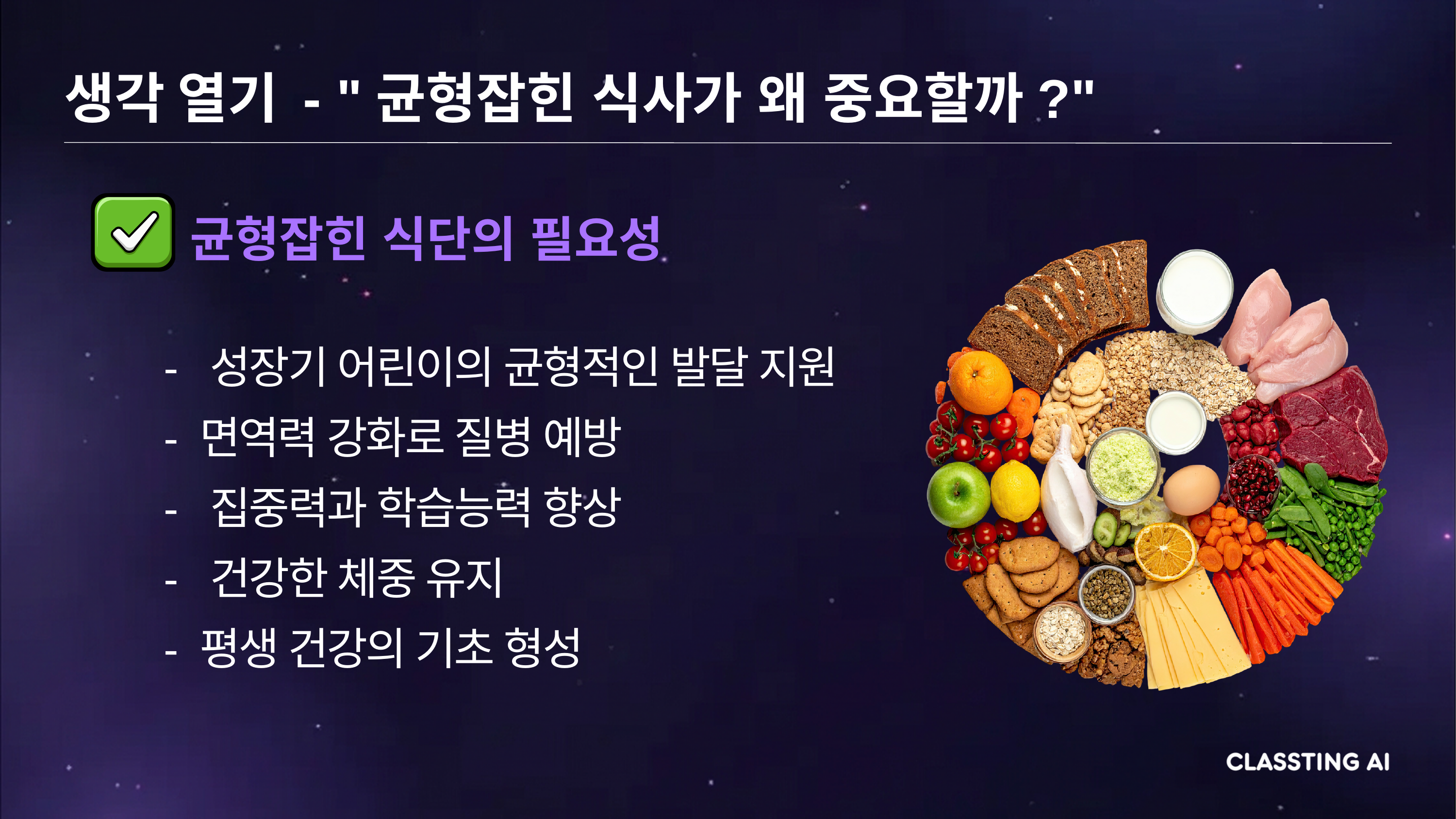

생각 열기 - "균형잡힌 식사가 왜 중요할까?"

균형잡힌 식단의 필요성

-  성장기 어린이의 균형적인 발달 지원
- 면역력 강화로 질병 예방
-  집중력과 학습능력 향상
-  건강한 체중 유지
- 평생 건강의 기초 형성